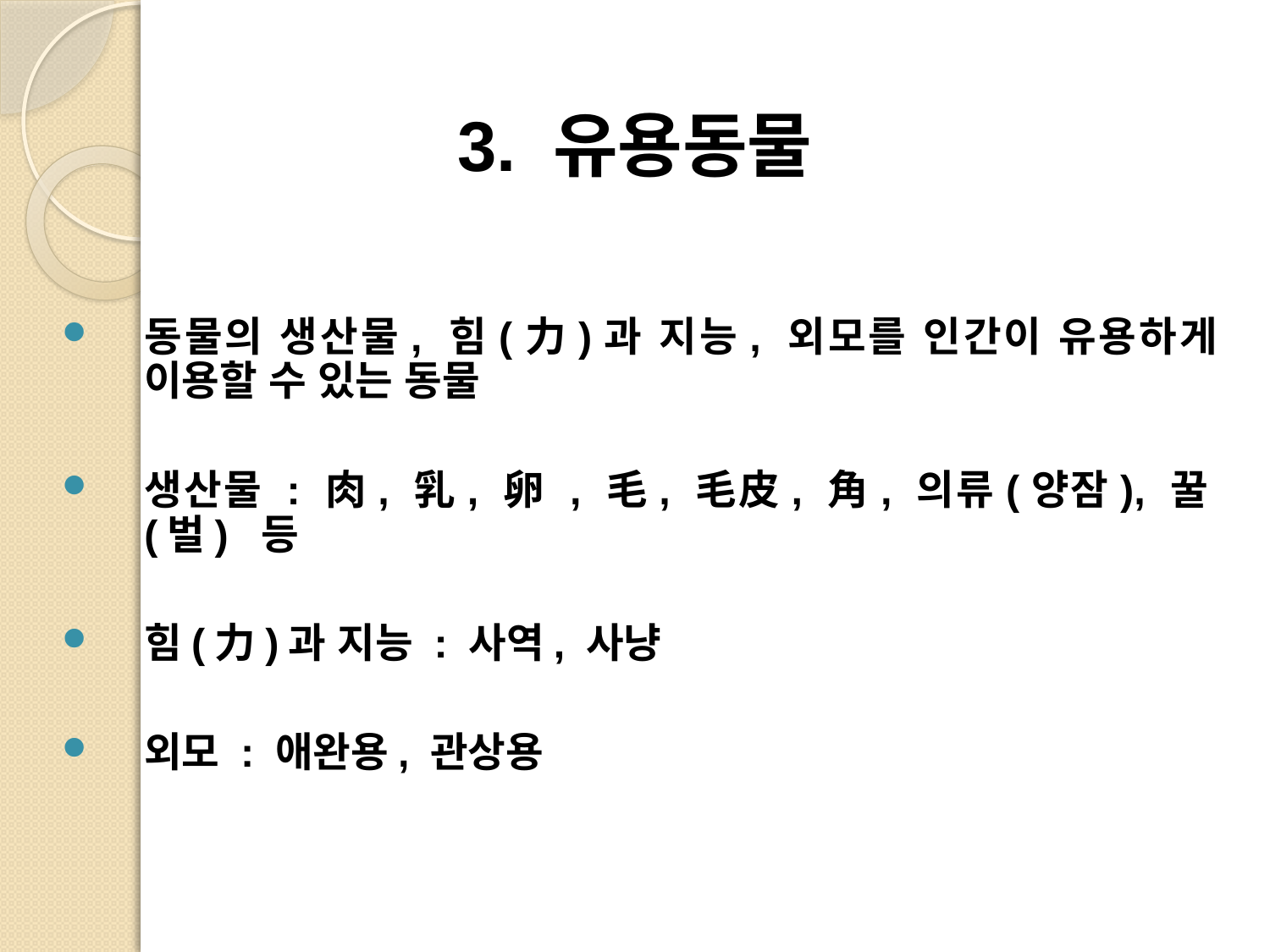

# 3. 유용동물

동물의 생산물, 힘(力)과 지능, 외모를 인간이 유용하게 이용할 수 있는 동물

생산물 : 肉, 乳, 卵 , 毛, 毛皮, 角, 의류(양잠), 꿀(벌)  등

힘(力)과 지능 : 사역, 사냥

외모 : 애완용, 관상용